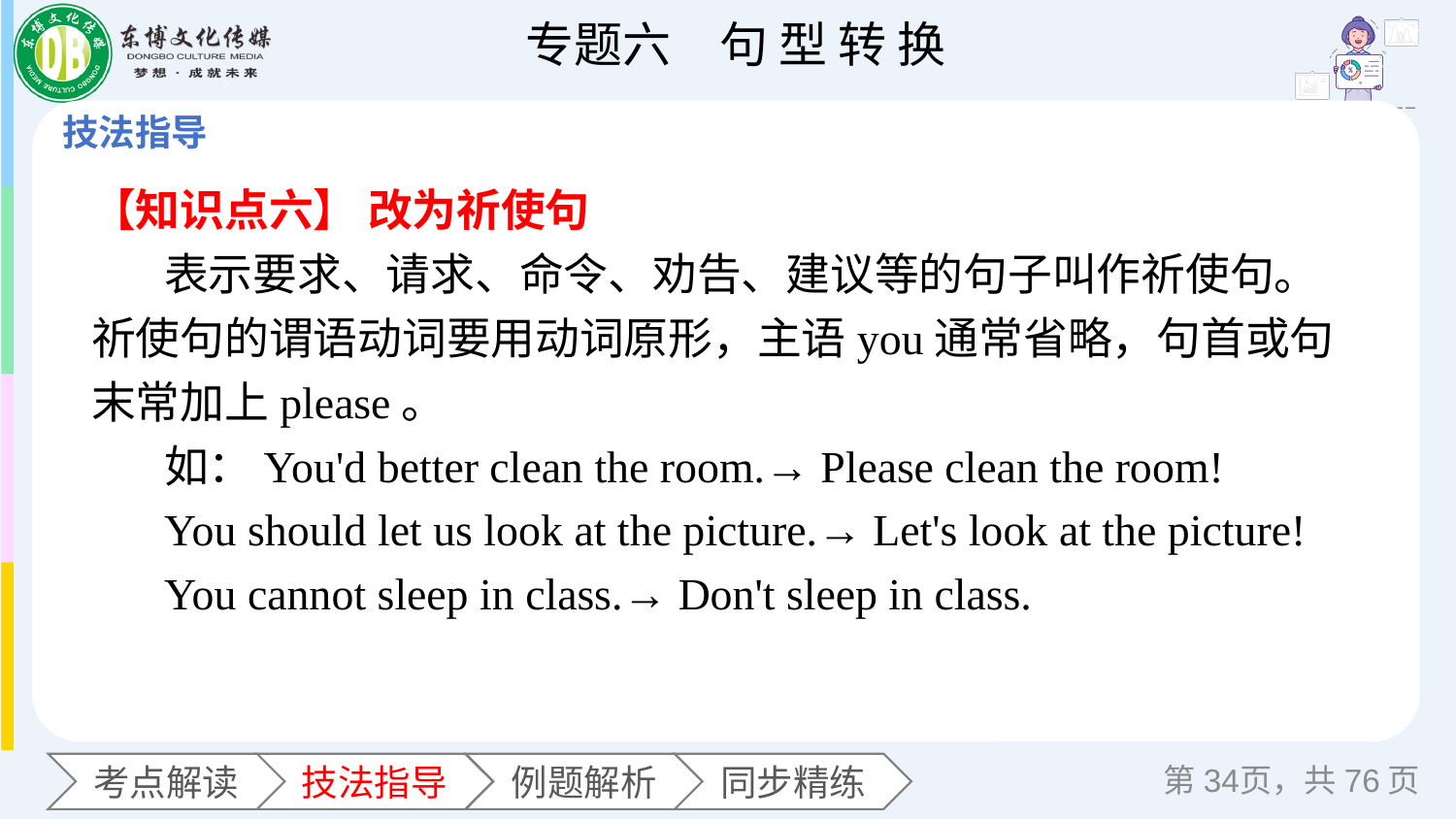

【知识点六】 改为祈使句
表示要求、请求、命令、劝告、建议等的句子叫作祈使句。祈使句的谓语动词要用动词原形，主语you通常省略，句首或句末常加上please。
如：You'd better clean the room.→ Please clean the room!
You should let us look at the picture.→ Let's look at the picture!
You cannot sleep in class.→ Don't sleep in class.
第34页，共76页